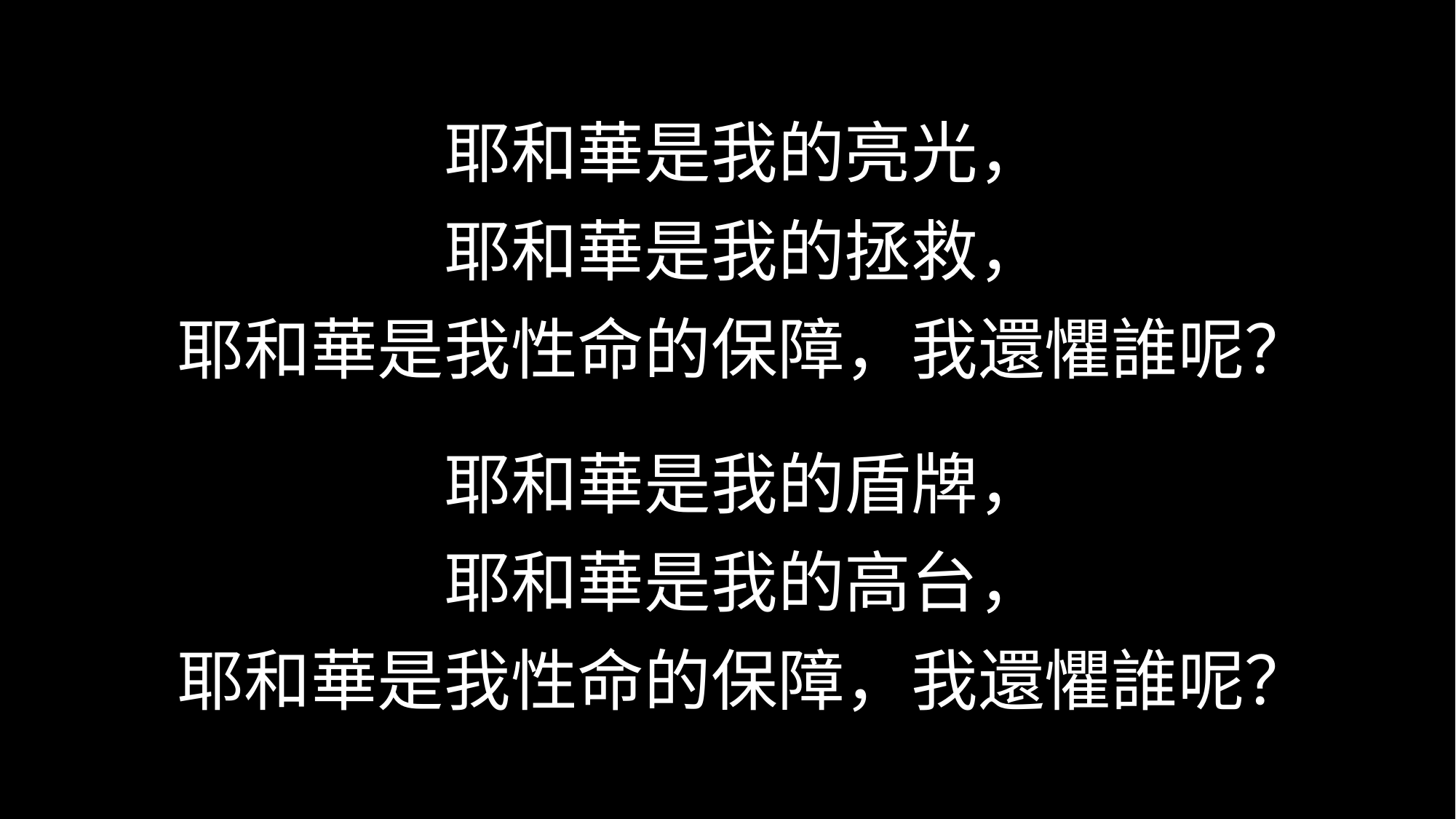

耶和華是我的亮光，
耶和華是我的拯救，
耶和華是我性命的保障，我還懼誰呢？
耶和華是我的盾牌，
耶和華是我的高台，
耶和華是我性命的保障，我還懼誰呢？
|  |
| --- |